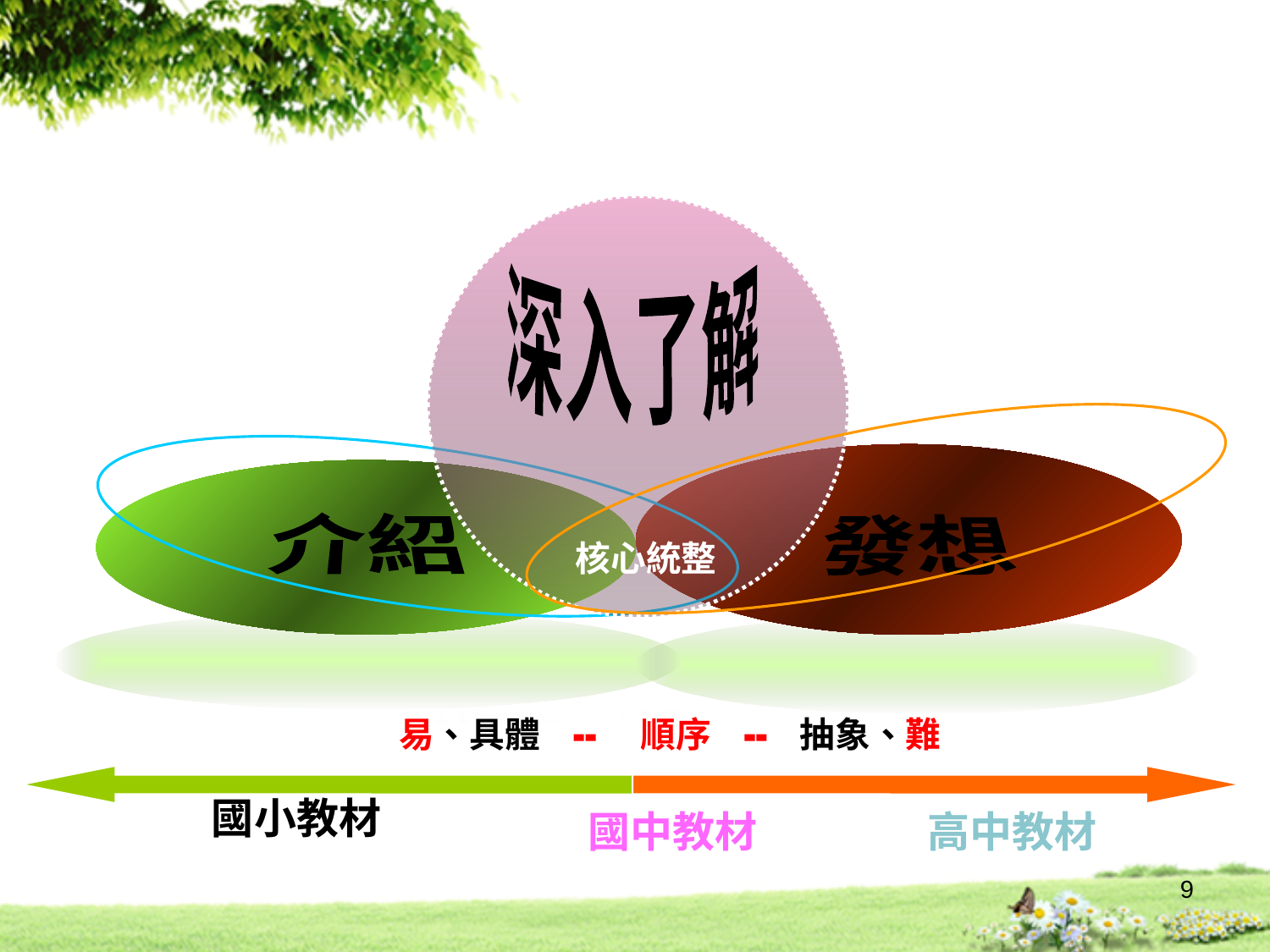

教材脈絡

深入了解

介紹
發想
核心統整

易、具體   --   順序   --  抽象、難

國小教材
國中教材
高中教材
9